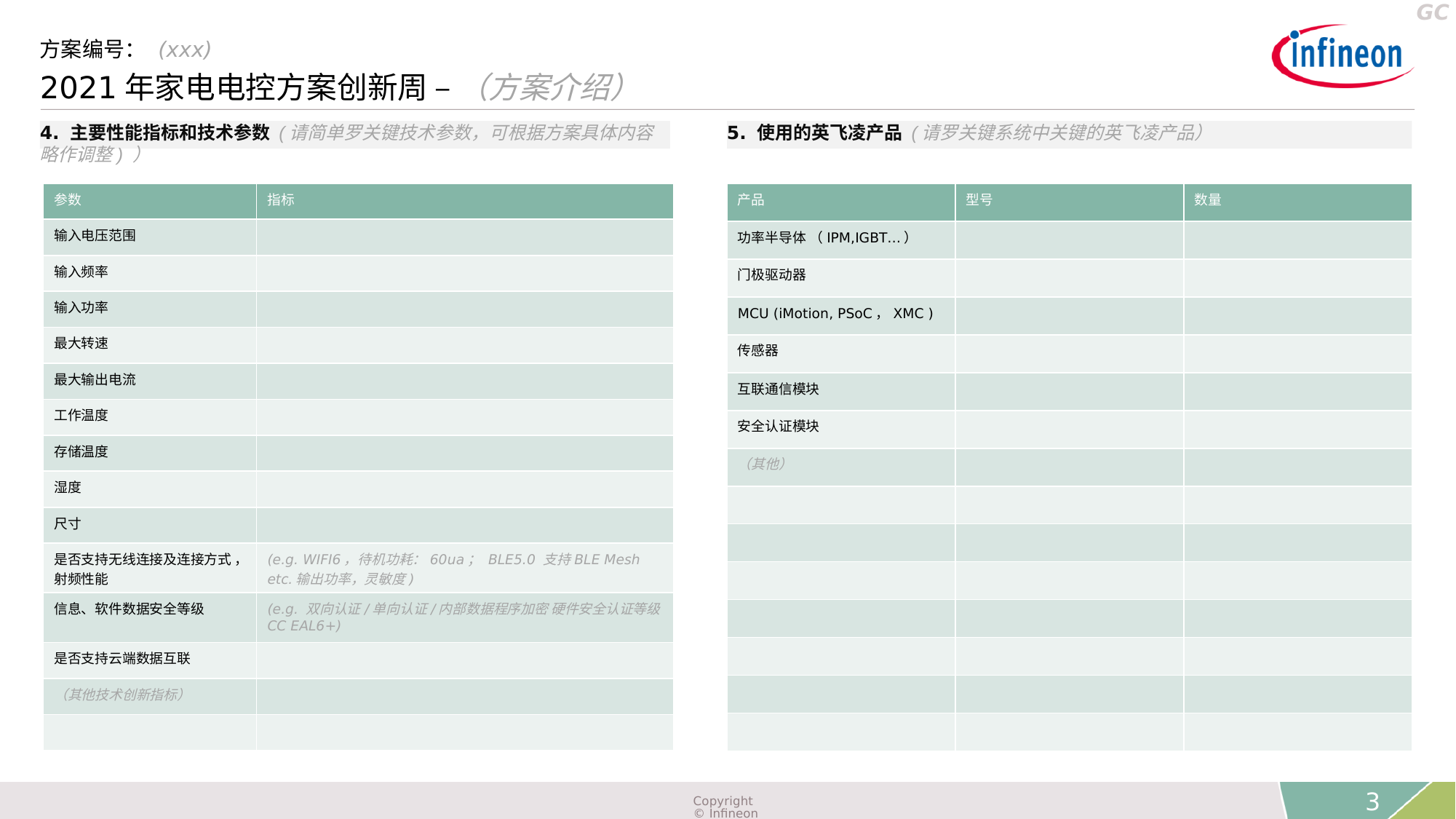

# 2021年家电电控方案创新周 – （方案介绍）
方案编号： (xxx)
5. 使用的英飞凌产品 (请罗关键系统中关键的英飞凌产品）
4. 主要性能指标和技术参数 (请简单罗关键技术参数，可根据方案具体内容略作调整) ）

| 产品 | 型号 | 数量 |
| --- | --- | --- |
| 功率半导体 （IPM,IGBT…） |  |  |
| 门极驱动器 |  |  |
| MCU (iMotion, PSoC，XMC ) |  |  |
| 传感器 |  |  |
| 互联通信模块 |  |  |
| 安全认证模块 |  |  |
| （其他） |  |  |
|  |  |  |
|  |  |  |
|  |  |  |
|  |  |  |
|  |  |  |
|  |  |  |
|  |  |  |
| 参数 | 指标 |
| --- | --- |
| 输入电压范围 |  |
| 输入频率 |  |
| 输入功率 |  |
| 最大转速 |  |
| 最大输出电流 |  |
| 工作温度 |  |
| 存储温度 |  |
| 湿度 |  |
| 尺寸 |  |
| 是否支持无线连接及连接方式 ，射频性能 | (e.g. WIFI6，待机功耗：60ua； BLE5.0 支持BLE Mesh etc.输出功率，灵敏度) |
| 信息、软件数据安全等级 | (e.g. 双向认证/单向认证/内部数据程序加密 硬件安全认证等级CC EAL6+) |
| 是否支持云端数据互联 |  |
| （其他技术创新指标） |  |
|  |  |
Copyright © Infineon Technologies AG 2018. All rights reserved.
3